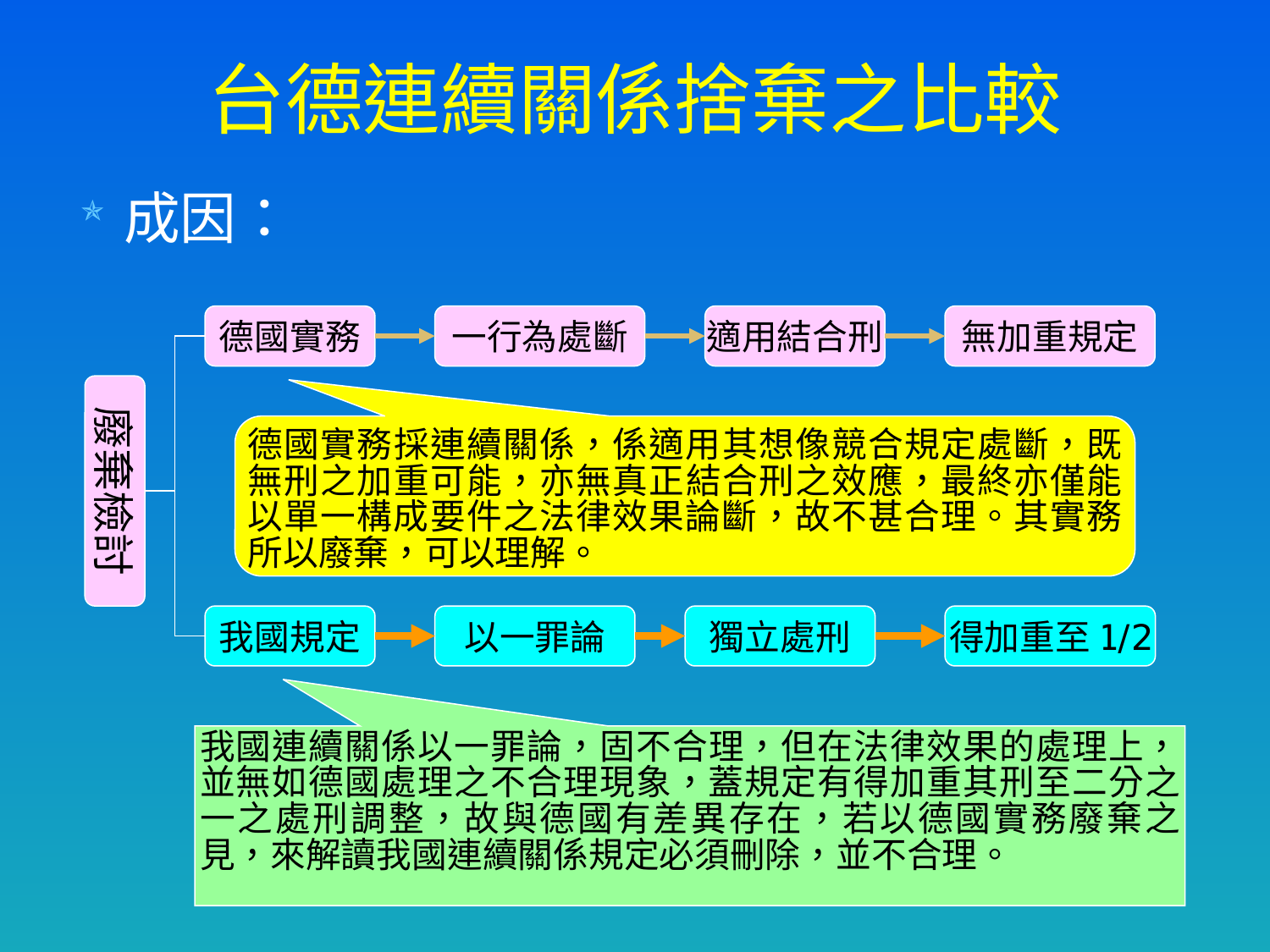

# 台德連續關係捨棄之比較
成因：
德國實務
一行為處斷
適用結合刑
無加重規定
廢棄檢討
德國實務採連續關係，係適用其想像競合規定處斷，既無刑之加重可能，亦無真正結合刑之效應，最終亦僅能以單一構成要件之法律效果論斷，故不甚合理。其實務所以廢棄，可以理解。
我國規定
以一罪論
獨立處刑
得加重至1/2
我國連續關係以一罪論，固不合理，但在法律效果的處理上，並無如德國處理之不合理現象，蓋規定有得加重其刑至二分之一之處刑調整，故與德國有差異存在，若以德國實務廢棄之見，來解讀我國連續關係規定必須刪除，並不合理。